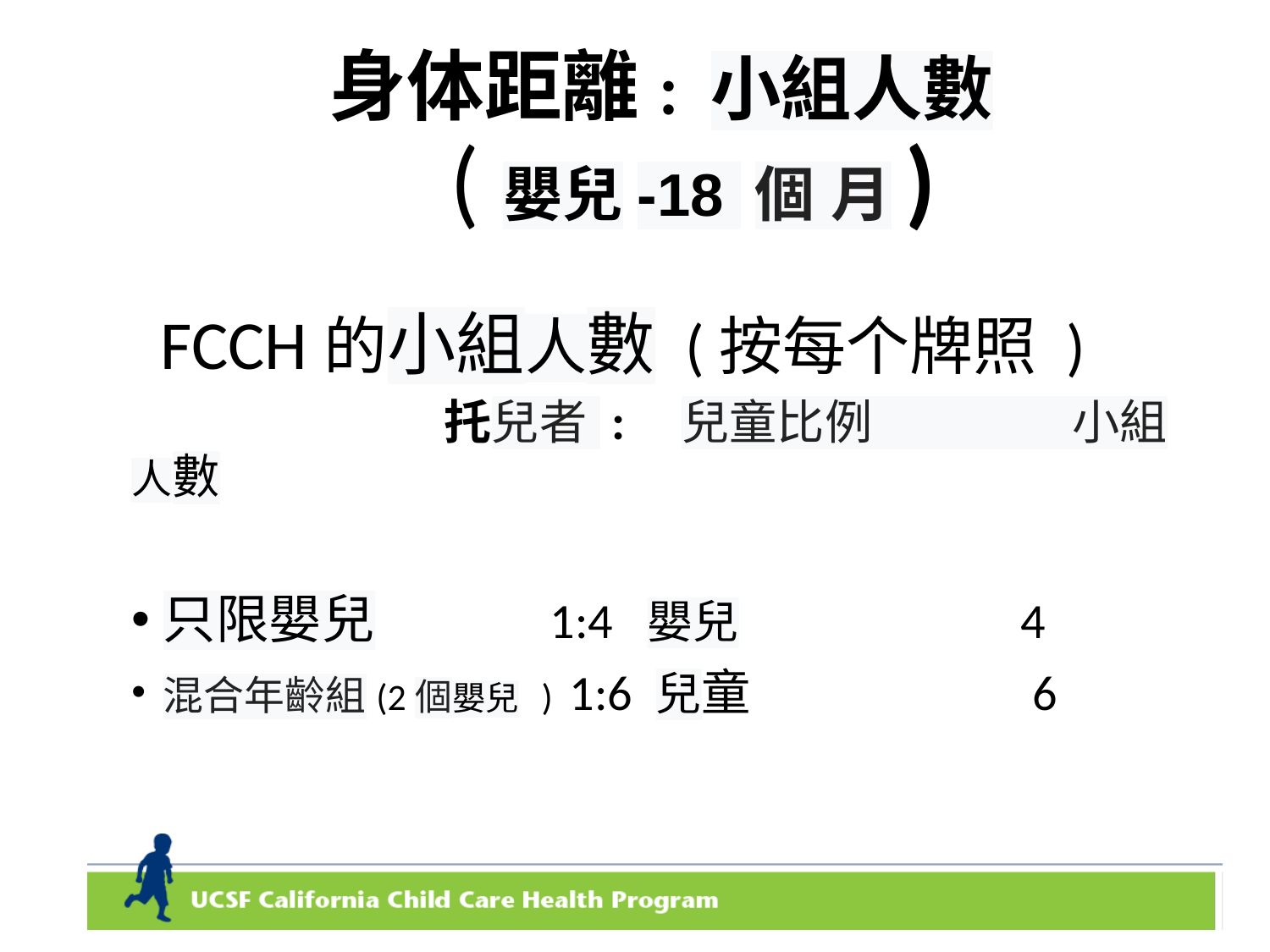

# 身体距離: 小組人數 (嬰兒-18 個 月)

  FCCH的小組人數 (按每个牌照 )                		   托兒者 :    兒童比例               小組人數

只限嬰兒               1:4  嬰兒                        4
混合年齡組(2個嬰兒  )  1:6 兒童                        6